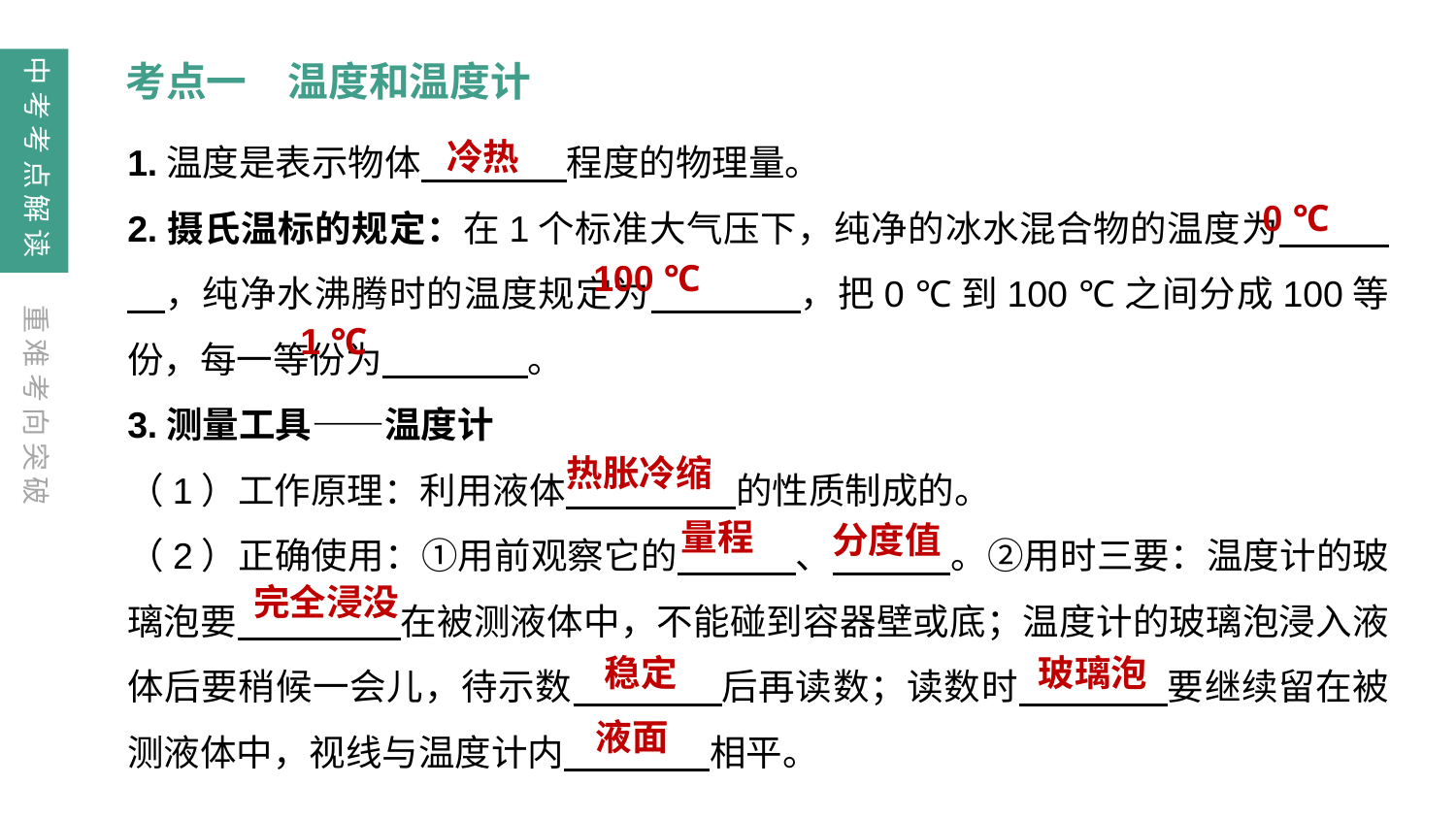

中考考点解读

考点一　温度和温度计
冷热
1.温度是表示物体　　　　程度的物理量。
2.摄氏温标的规定：在1个标准大气压下，纯净的冰水混合物的温度为　　　　，纯净水沸腾时的温度规定为　　　　，把0 ℃到100 ℃之间分成100等份，每一等份为　　　　。
3.测量工具——温度计
（1）工作原理：利用液体　　　　   的性质制成的。
（2）正确使用：①用前观察它的　　 　、　　 　。②用时三要：温度计的玻璃泡要　　　　  在被测液体中，不能碰到容器壁或底；温度计的玻璃泡浸入液体后要稍候一会儿，待示数　　　　后再读数；读数时　　　　要继续留在被测液体中，视线与温度计内　　　　相平。
0 ℃
100 ℃
重难考向突破
1 ℃
热胀冷缩
量程
分度值
完全浸没
稳定
玻璃泡
液面